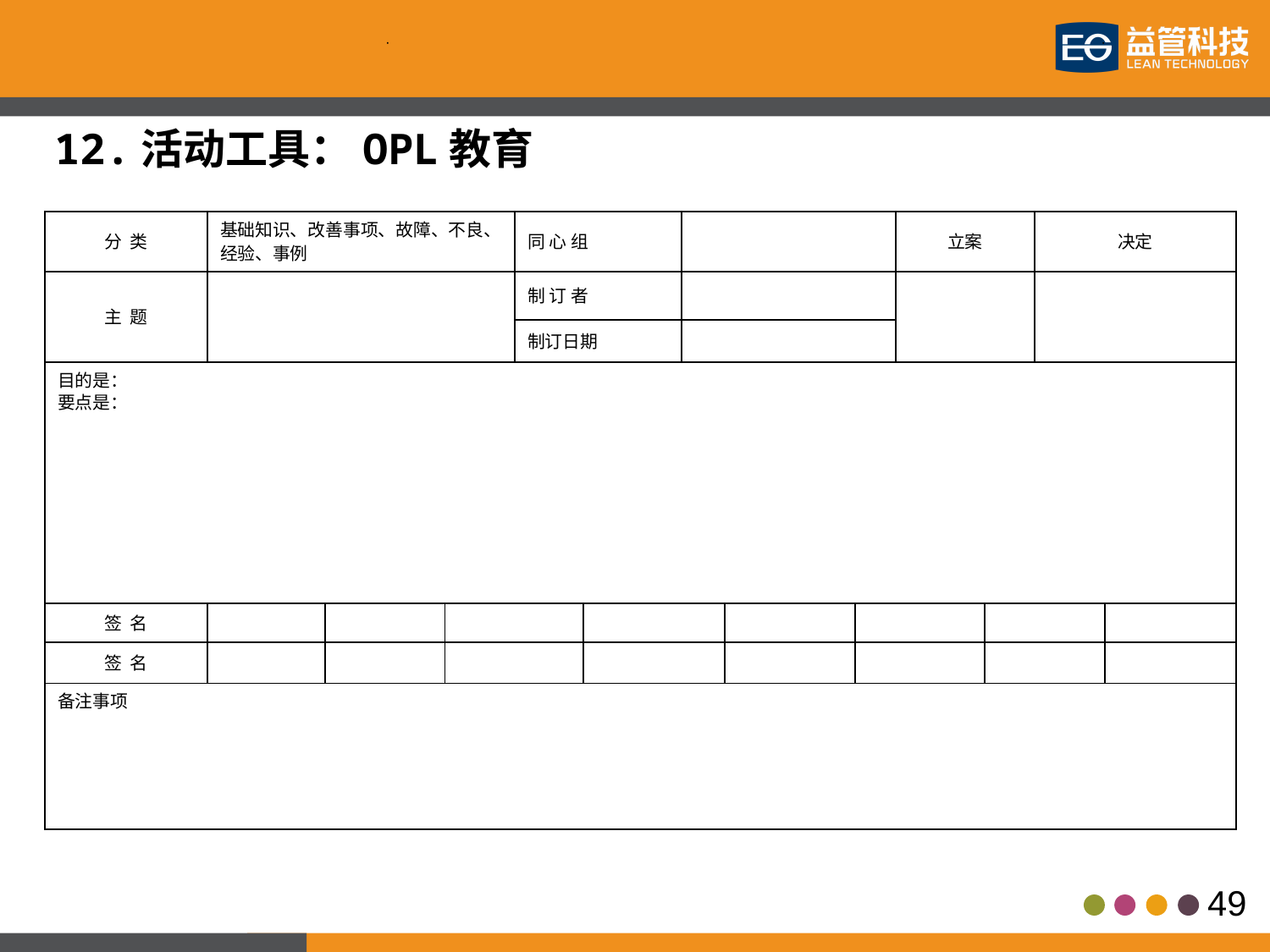

12.活动工具：OPL教育
| 分 类 | 基础知识、改善事项、故障、不良、经验、事例 |  |  | 同 心 组 |  |  |  |  | 立案 |  | 决定 |  |
| --- | --- | --- | --- | --- | --- | --- | --- | --- | --- | --- | --- | --- |
| 主 题 |  |  |  | 制 订 者 |  |  |  |  |  |  |  |  |
|  |  |  |  | 制订日期 |  |  |  |  |  |  |  |  |
| 目的是： 要点是： |  |  |  |  |  |  |  |  |  |  |  |  |
| 签 名 |  |  |  |  |  |  |  |  |  |  |  |  |
| 签 名 |  |  |  |  |  |  |  |  |  |  |  |  |
| 备注事项 |  |  |  |  |  |  |  |  |  |  |  |  |